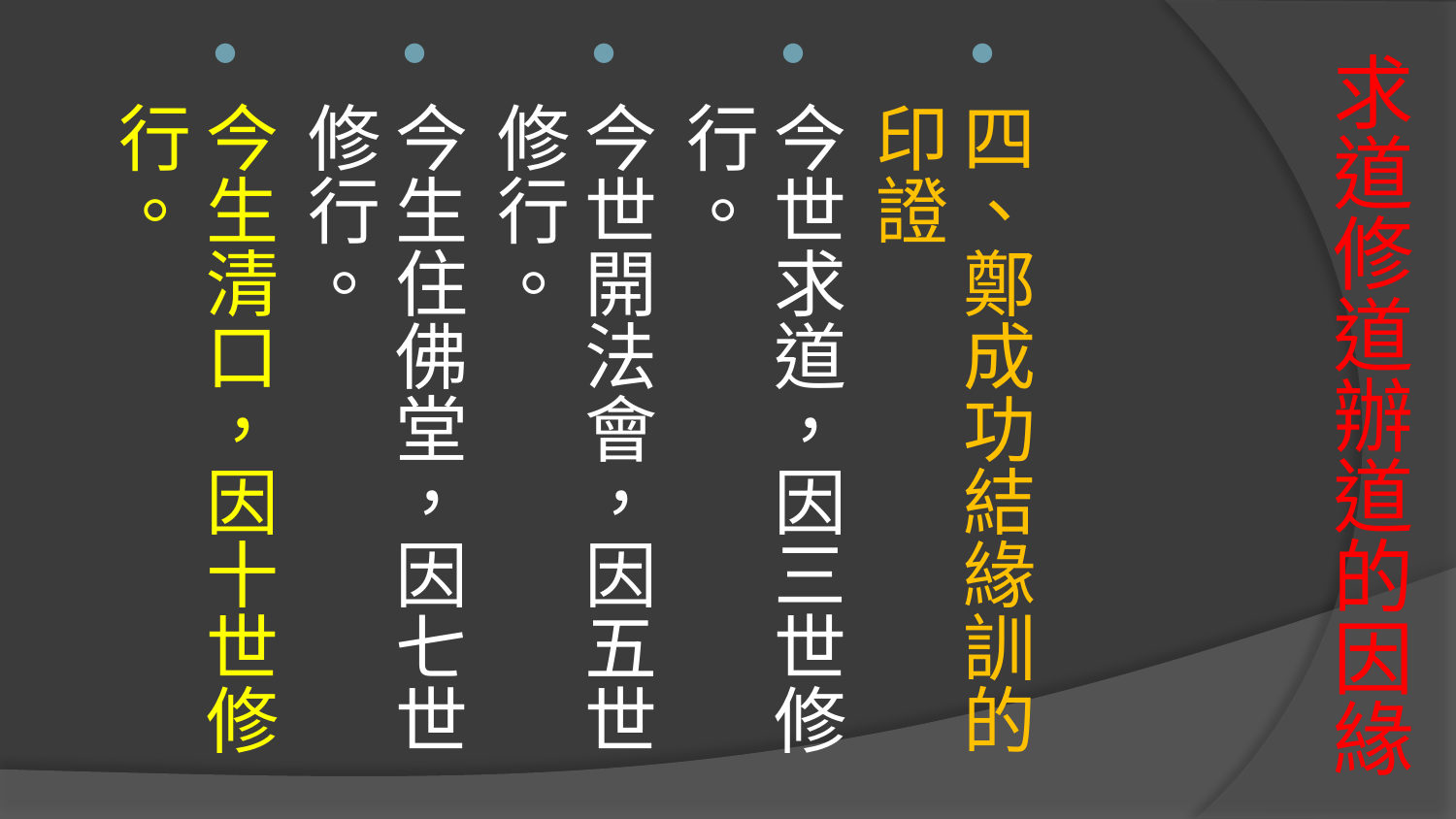

四、鄭成功結緣訓的印證
今世求道，因三世修行。
今世開法會，因五世修行。
今生住佛堂，因七世修行。
今生清口，因十世修行。

# 求道修道辦道的因緣